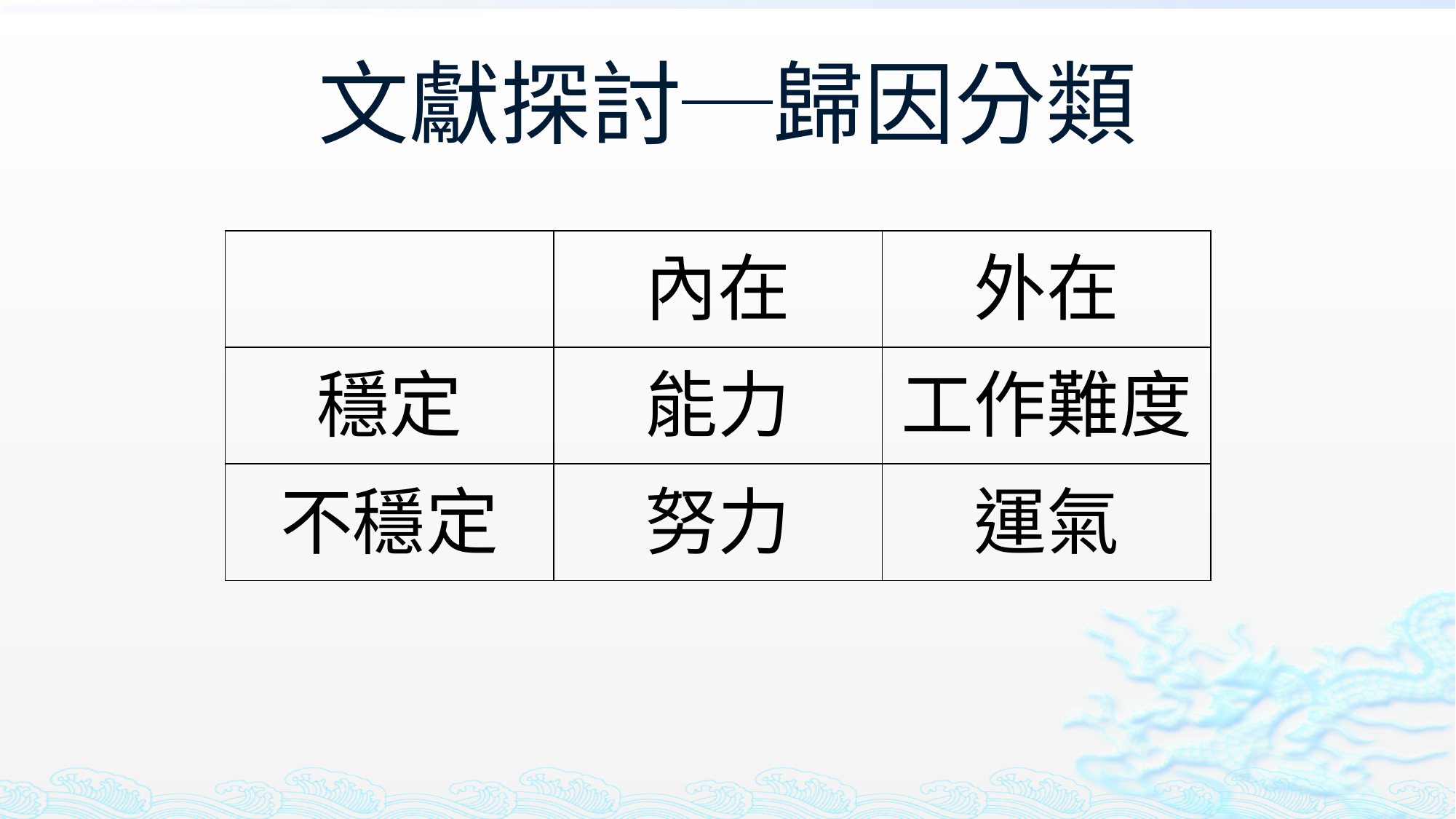

# 文獻探討─歸因分類
|  | 內在 | 外在 |
| --- | --- | --- |
| 穩定 | 能力 | 工作難度 |
| 不穩定 | 努力 | 運氣 |